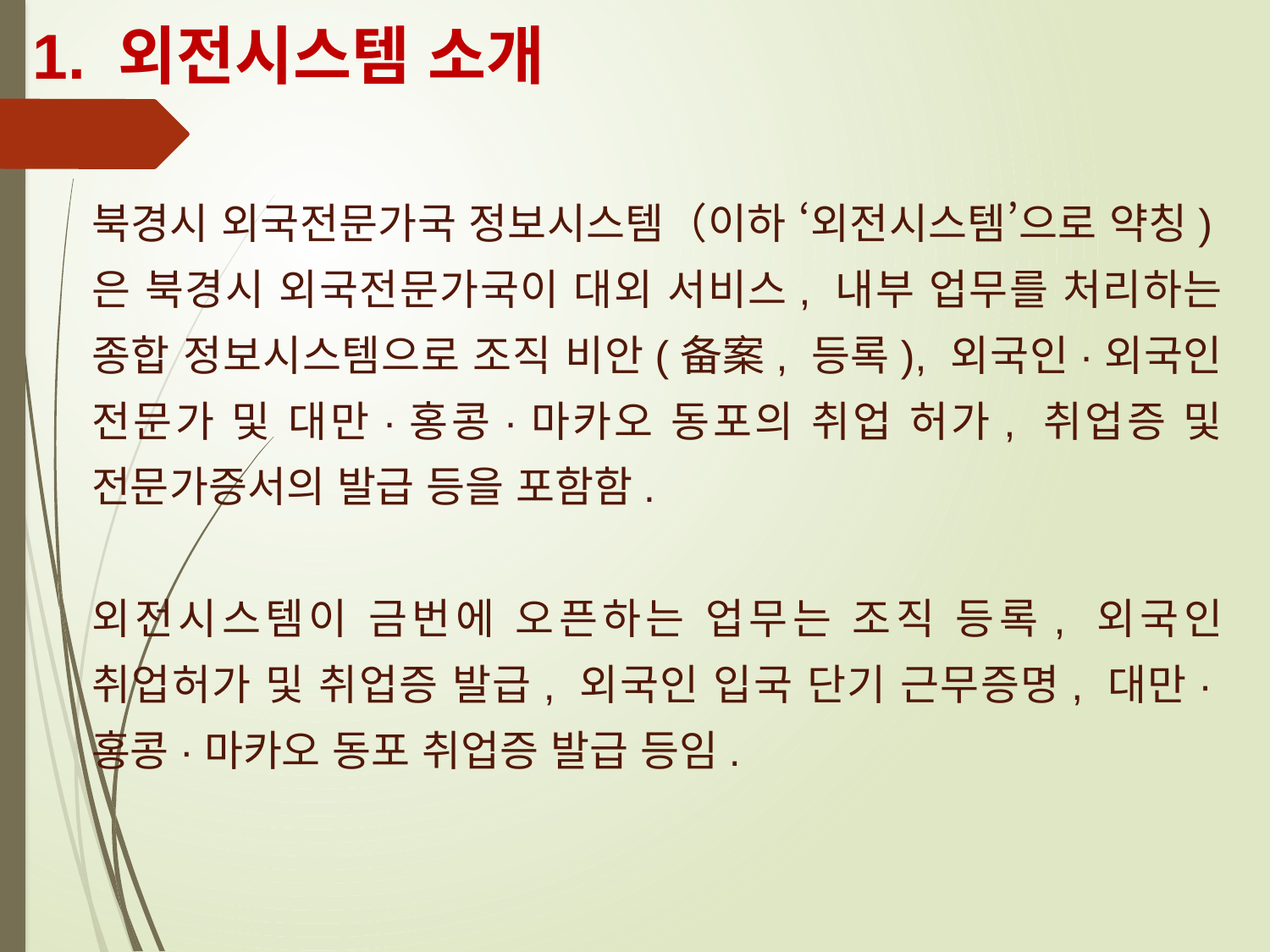

1. 외전시스템 소개
북경시 외국전문가국 정보시스템（이하 ‘외전시스템’으로 약칭)은 북경시 외국전문가국이 대외 서비스, 내부 업무를 처리하는 종합 정보시스템으로 조직 비안(备案, 등록), 외국인·외국인 전문가 및 대만·홍콩·마카오 동포의 취업 허가, 취업증 및 전문가증서의 발급 등을 포함함.

외전시스템이 금번에 오픈하는 업무는 조직 등록, 외국인 취업허가 및 취업증 발급, 외국인 입국 단기 근무증명, 대만·홍콩·마카오 동포 취업증 발급 등임.